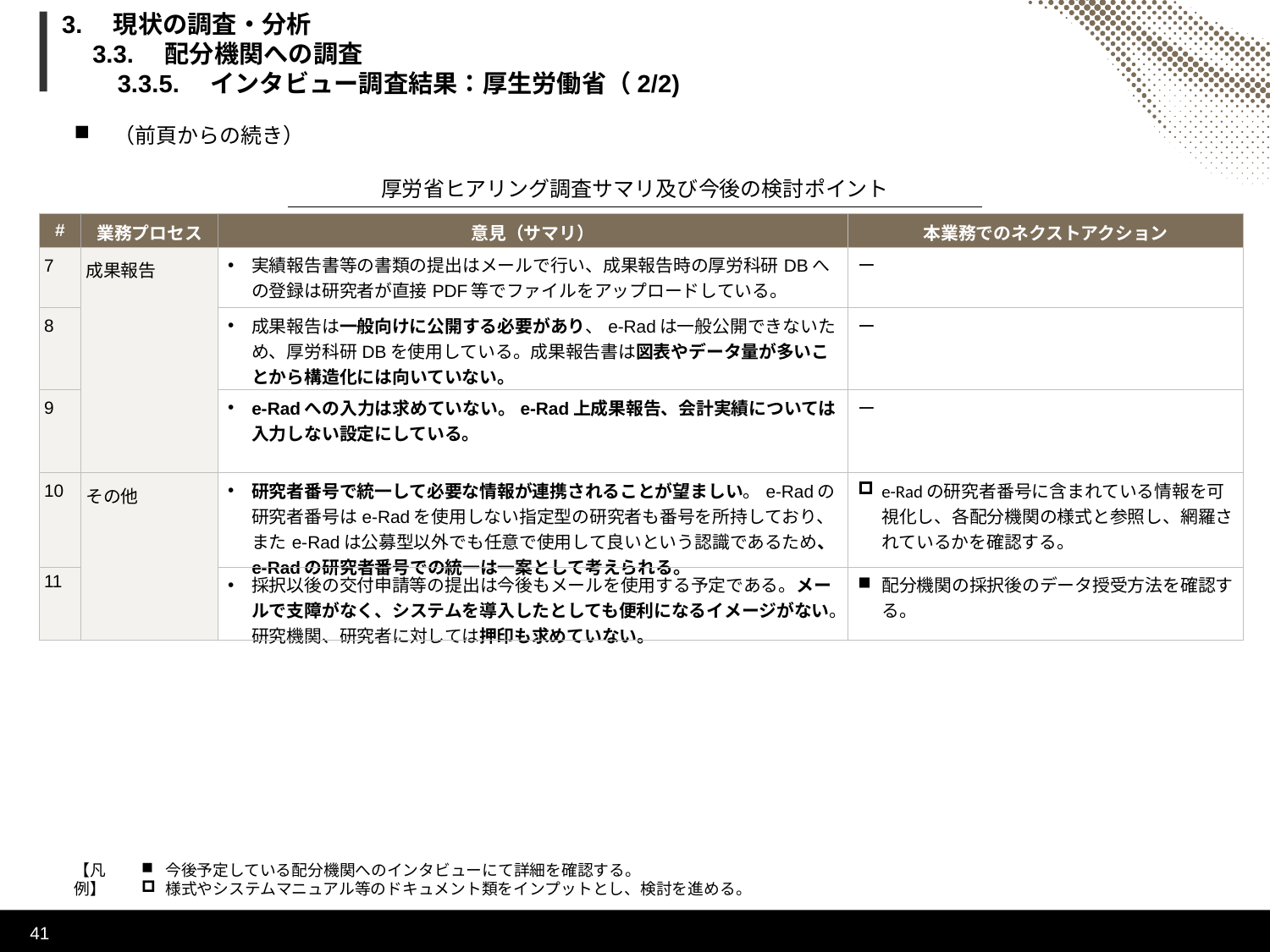

# 3.　現状の調査・分析 　3.3.　配分機関への調査 　　3.3.5.　インタビュー調査結果：厚生労働省（2/2)
（前頁からの続き）
厚労省ヒアリング調査サマリ及び今後の検討ポイント
| # | 業務プロセス | 意見（サマリ） | 本業務でのネクストアクション |
| --- | --- | --- | --- |
| 7 | 成果報告 | 実績報告書等の書類の提出はメールで行い、成果報告時の厚労科研DBへの登録は研究者が直接PDF等でファイルをアップロードしている。 | ー |
| 8 | 成果報告 | 成果報告は一般向けに公開する必要があり、e-Radは一般公開できないため、厚労科研DBを使用している。成果報告書は図表やデータ量が多いことから構造化には向いていない。 | ー |
| 9 | 成果報告 | e-Radへの入力は求めていない。e-Rad上成果報告、会計実績については入力しない設定にしている。 | ー |
| 10 | その他 | 研究者番号で統一して必要な情報が連携されることが望ましい。e-Radの研究者番号はe-Radを使用しない指定型の研究者も番号を所持しており、またe-Radは公募型以外でも任意で使用して良いという認識であるため、e-Radの研究者番号での統一は一案として考えられる。 | e-Radの研究者番号に含まれている情報を可視化し、各配分機関の様式と参照し、網羅されているかを確認する。 |
| 11 |  | 採択以後の交付申請等の提出は今後もメールを使用する予定である。メールで支障がなく、システムを導入したとしても便利になるイメージがない。研究機関、研究者に対しては押印も求めていない。 | 配分機関の採択後のデータ授受方法を確認する。 |
【凡例】
今後予定している配分機関へのインタビューにて詳細を確認する。
様式やシステムマニュアル等のドキュメント類をインプットとし、検討を進める。